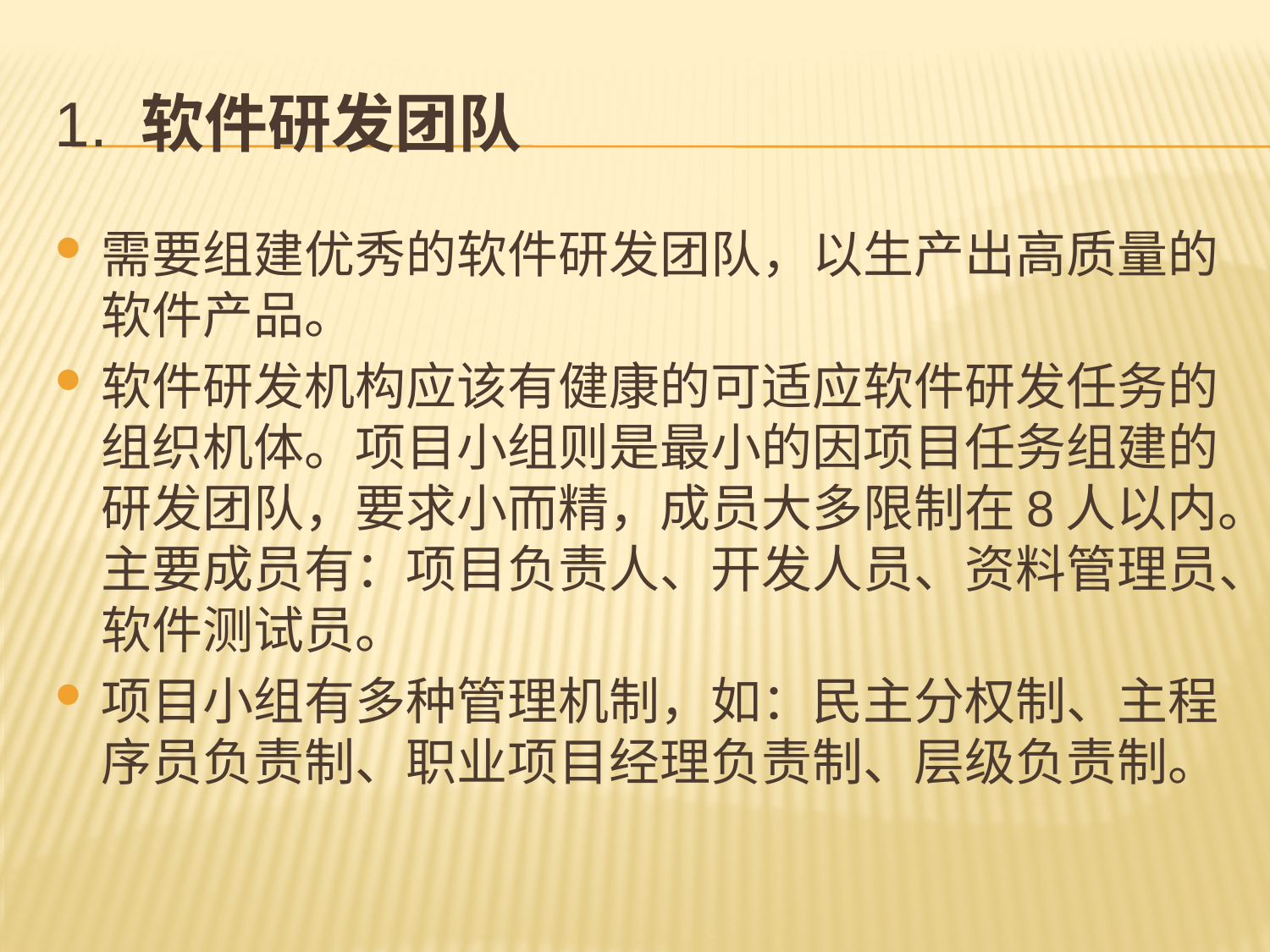

# 1. 软件研发团队
需要组建优秀的软件研发团队，以生产出高质量的软件产品。
软件研发机构应该有健康的可适应软件研发任务的组织机体。项目小组则是最小的因项目任务组建的研发团队，要求小而精，成员大多限制在8人以内。主要成员有：项目负责人、开发人员、资料管理员、软件测试员。
项目小组有多种管理机制，如：民主分权制、主程序员负责制、职业项目经理负责制、层级负责制。